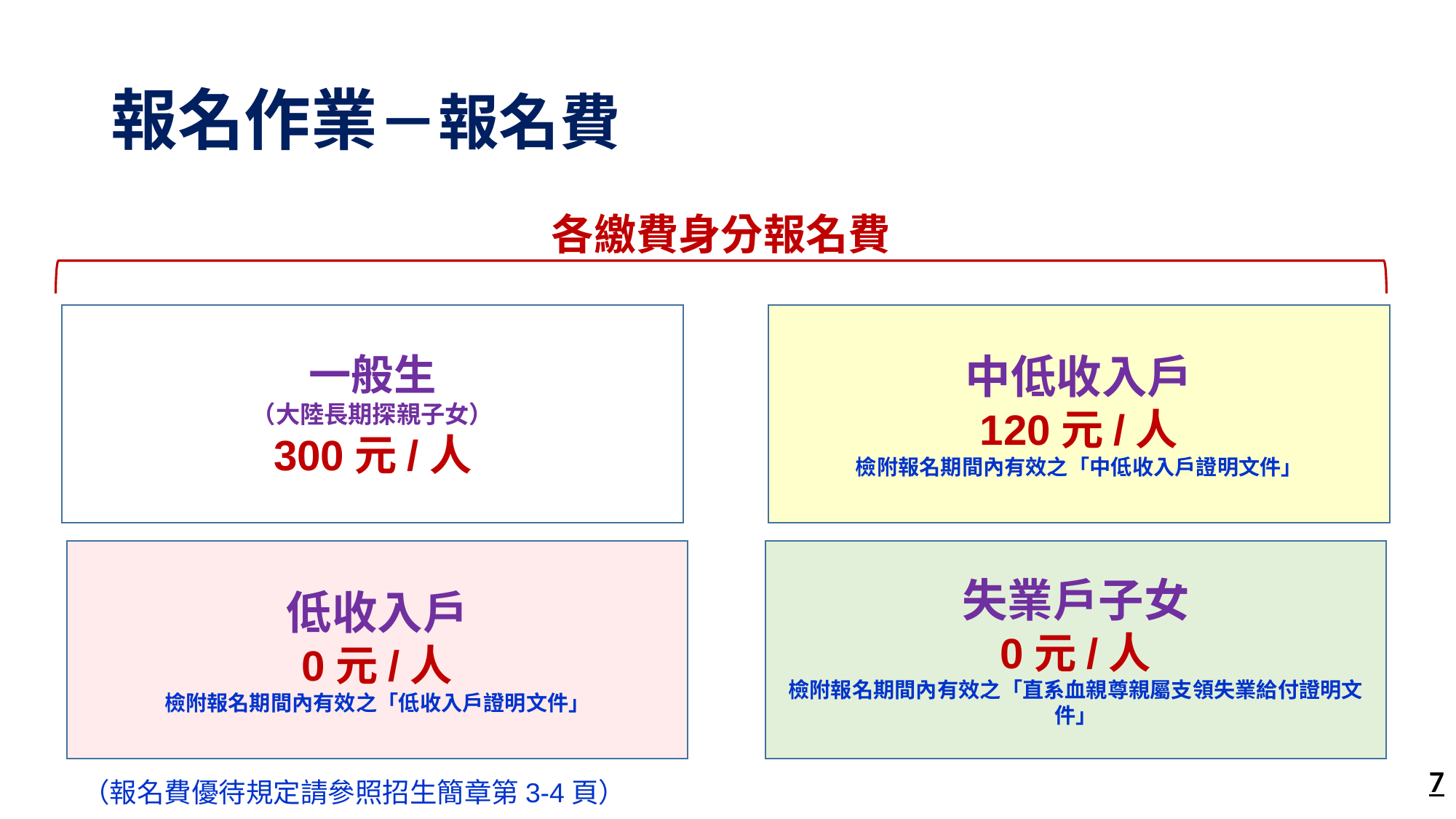

# 報名作業－報名費
各繳費身分報名費
一般生
（大陸長期探親子女）
300元/人
中低收入戶
120元/人
檢附報名期間內有效之「中低收入戶證明文件」
低收入戶
0元/人
檢附報名期間內有效之「低收入戶證明文件」
失業戶子女
0元/人
檢附報名期間內有效之「直系血親尊親屬支領失業給付證明文件」
7
（報名費優待規定請參照招生簡章第3-4頁）